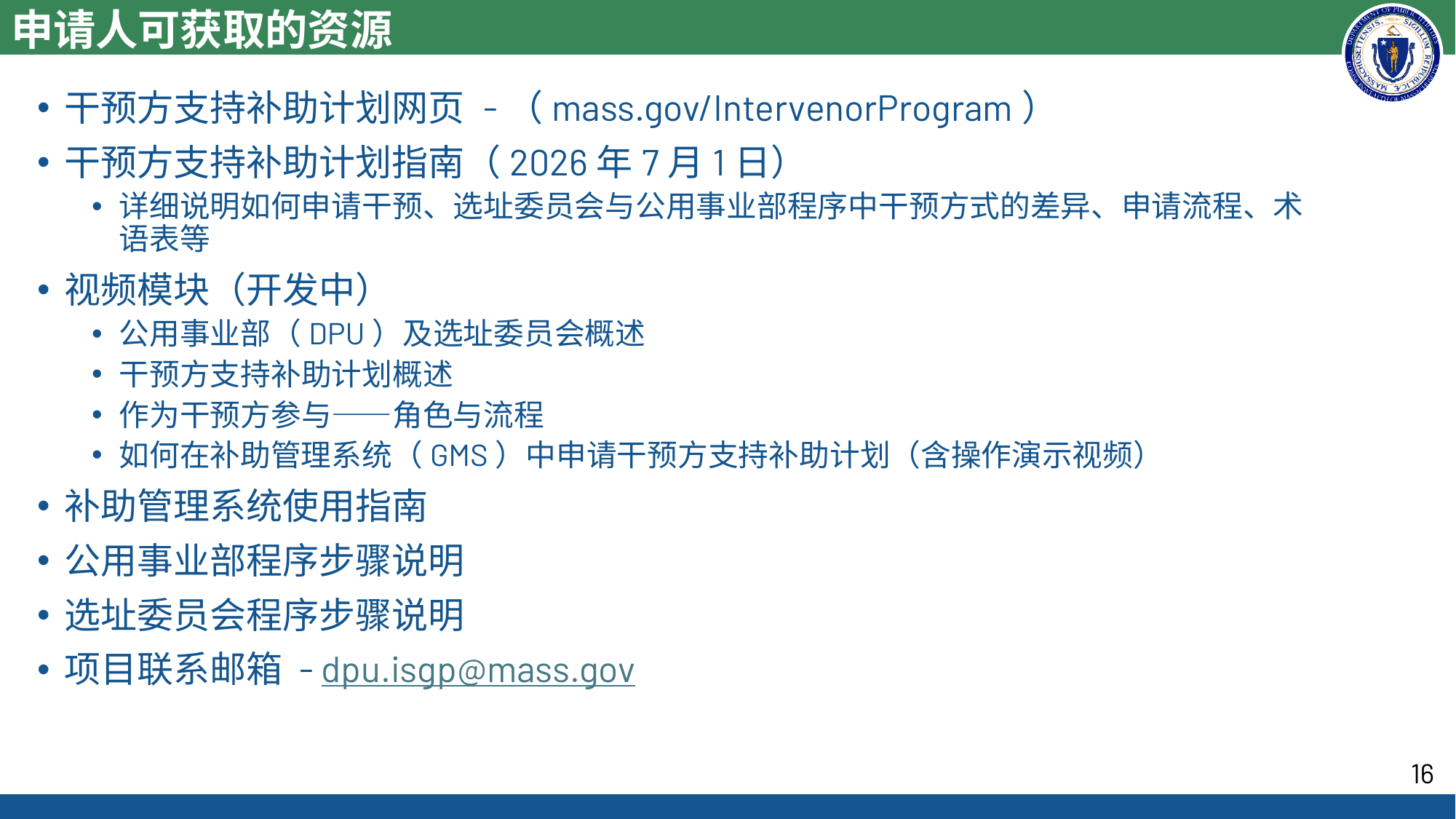

# 申请人可获取的资源
干预方支持补助计划网页 -（mass.gov/IntervenorProgram）
干预方支持补助计划指南（2026年7月1日）
详细说明如何申请干预、选址委员会与公用事业部程序中干预方式的差异、申请流程、术语表等
视频模块（开发中）
公用事业部（DPU）及选址委员会概述
干预方支持补助计划概述
作为干预方参与——角色与流程
如何在补助管理系统（GMS）中申请干预方支持补助计划（含操作演示视频）
补助管理系统使用指南
公用事业部程序步骤说明
选址委员会程序步骤说明
项目联系邮箱 - dpu.isgp@mass.gov
16